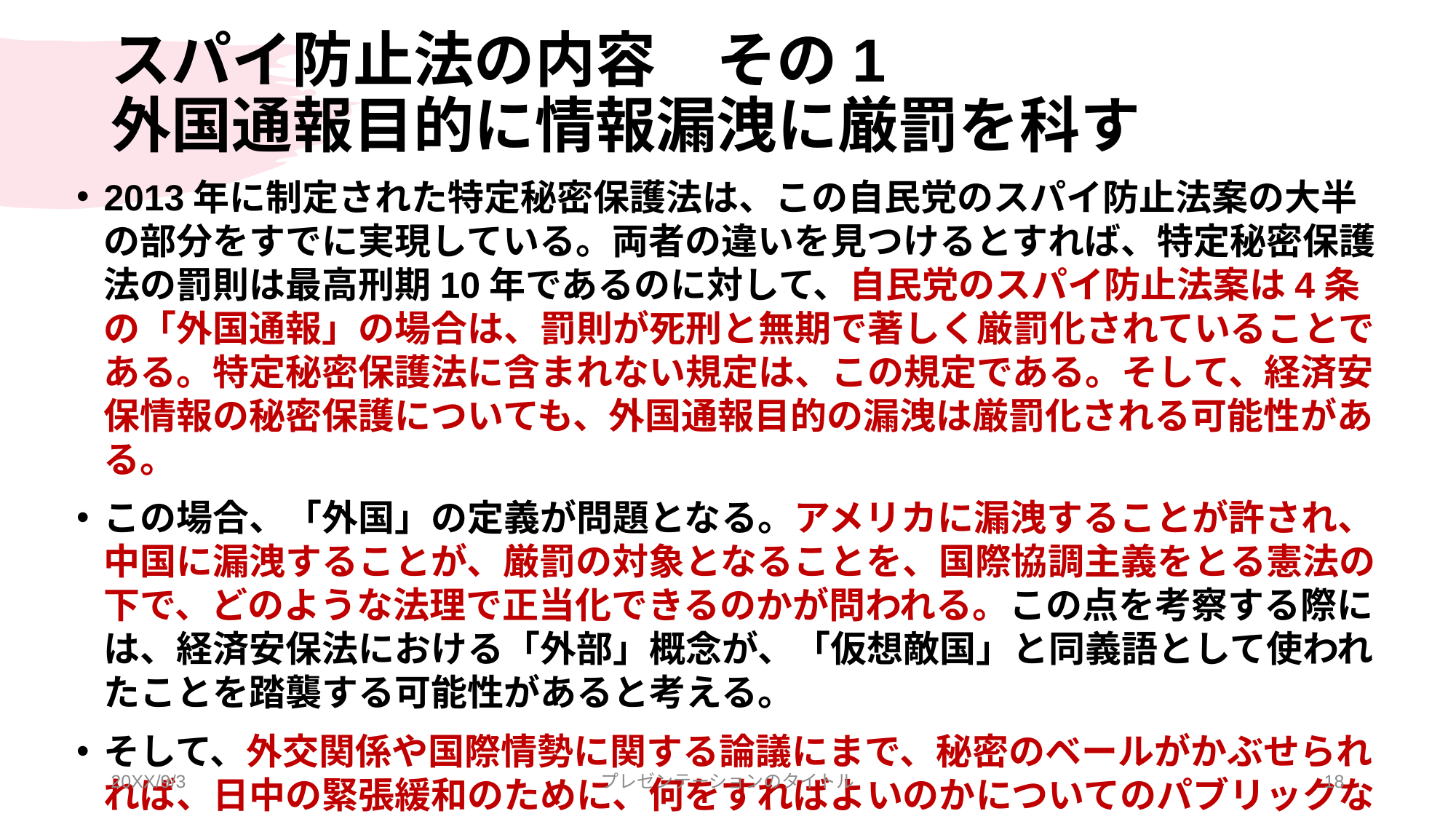

# スパイ防止法の内容　その1 外国通報目的に情報漏洩に厳罰を科す
2013年に制定された特定秘密保護法は、この自民党のスパイ防止法案の大半の部分をすでに実現している。両者の違いを見つけるとすれば、特定秘密保護法の罰則は最高刑期10年であるのに対して、自民党のスパイ防止法案は4条の「外国通報」の場合は、罰則が死刑と無期で著しく厳罰化されていることである。特定秘密保護法に含まれない規定は、この規定である。そして、経済安保情報の秘密保護についても、外国通報目的の漏洩は厳罰化される可能性がある。
この場合、「外国」の定義が問題となる。アメリカに漏洩することが許され、中国に漏洩することが、厳罰の対象となることを、国際協調主義をとる憲法の下で、どのような法理で正当化できるのかが問われる。この点を考察する際には、経済安保法における「外部」概念が、「仮想敵国」と同義語として使われたことを踏襲する可能性があると考える。
そして、外交関係や国際情勢に関する論議にまで、秘密のベールがかぶせられれば、日中の緊張緩和のために、何をすればよいのかについてのパブリックな討論すら難しくなってしまうことが予測される。
20XX/9/3
プレゼンテーションのタイトル
18